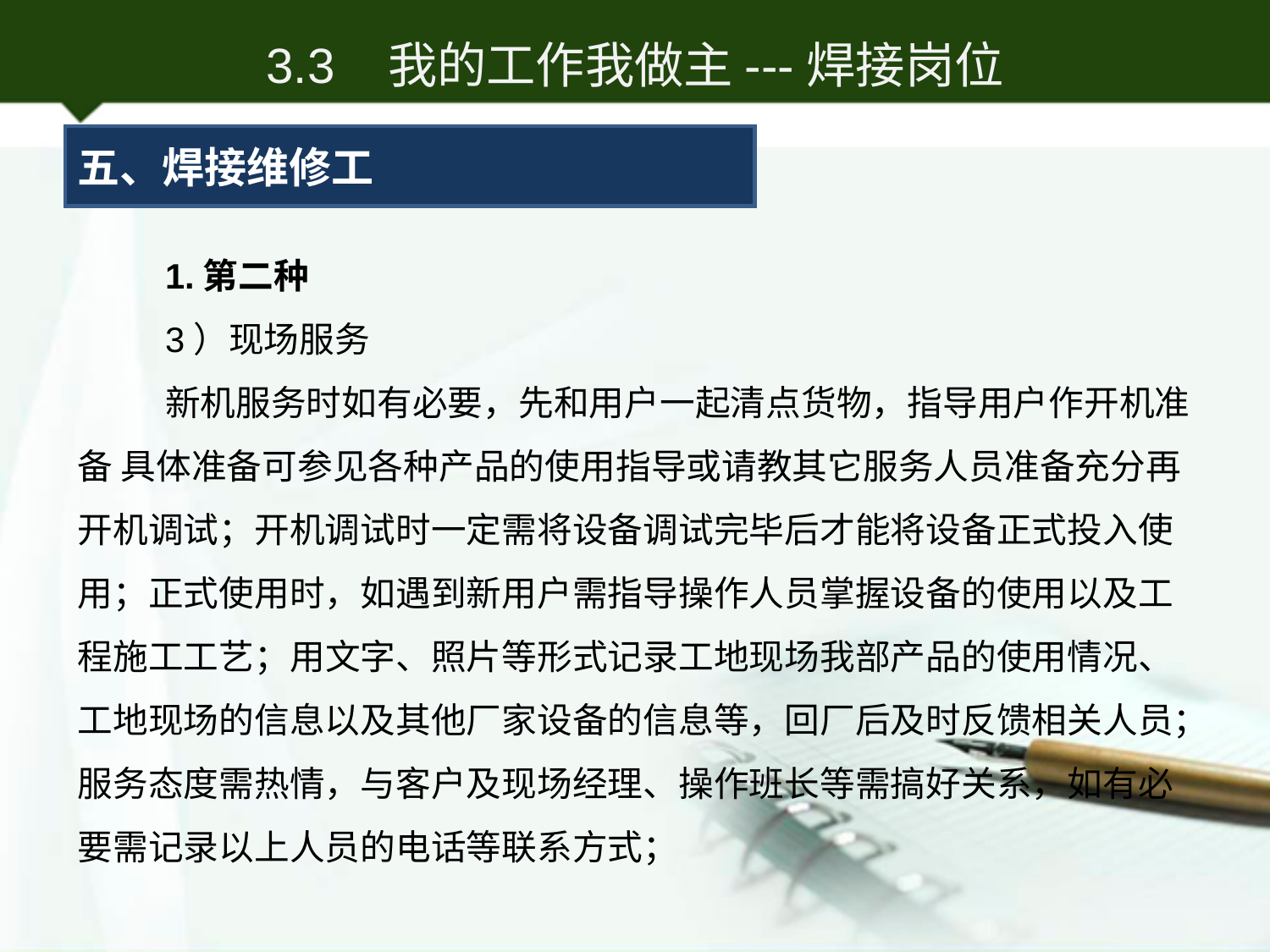

3.3   我的工作我做主---焊接岗位
五、焊接维修工
1.第二种
3）现场服务
新机服务时如有必要，先和用户一起清点货物，指导用户作开机准备 具体准备可参见各种产品的使用指导或请教其它服务人员准备充分再开机调试；开机调试时一定需将设备调试完毕后才能将设备正式投入使用；正式使用时，如遇到新用户需指导操作人员掌握设备的使用以及工程施工工艺；用文字、照片等形式记录工地现场我部产品的使用情况、工地现场的信息以及其他厂家设备的信息等，回厂后及时反馈相关人员；服务态度需热情，与客户及现场经理、操作班长等需搞好关系，如有必要需记录以上人员的电话等联系方式；